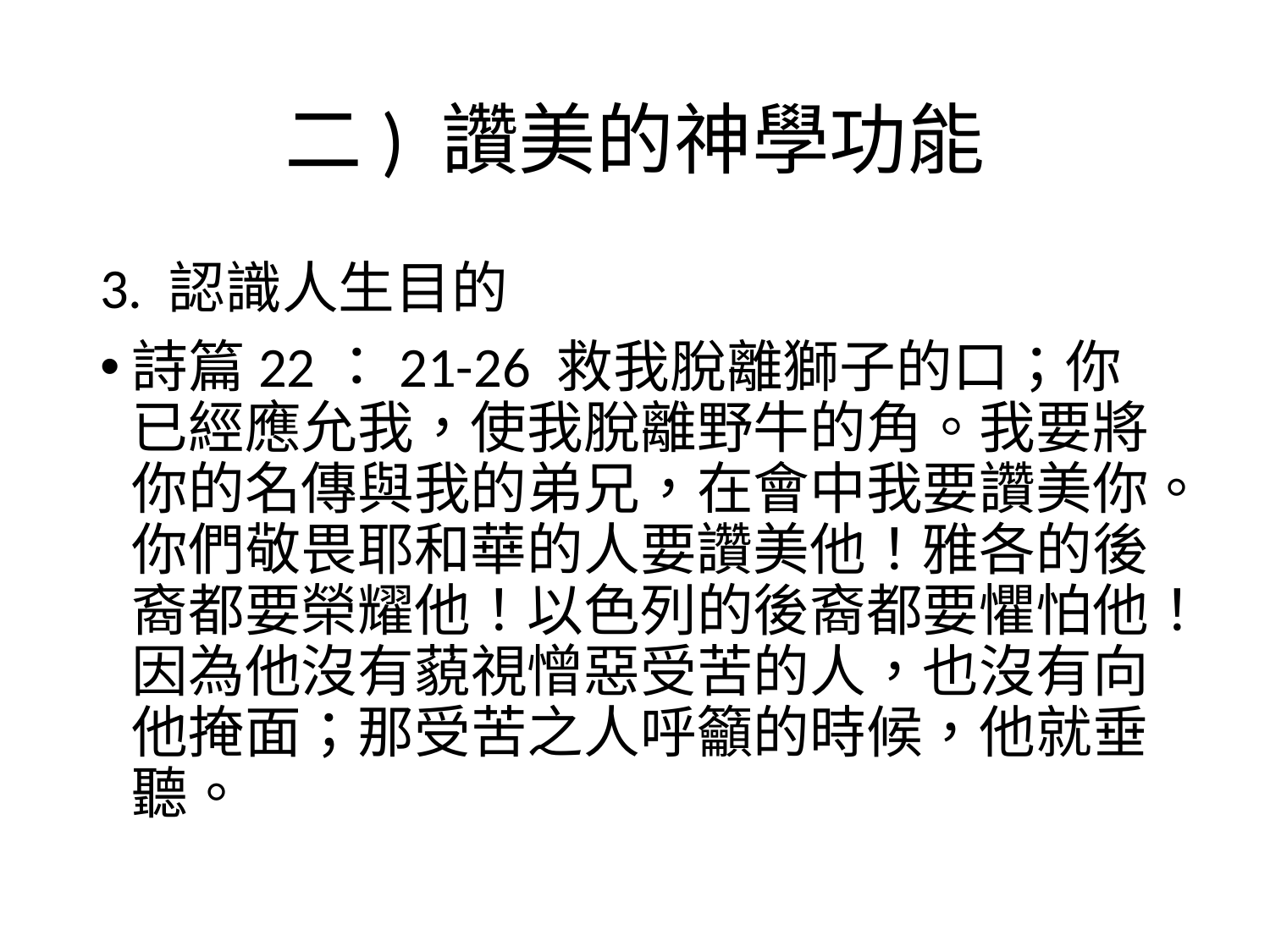

# 二) 讚美的神學功能
3. 認識人生目的
詩篇22：21-26 救我脫離獅子的口；你已經應允我，使我脫離野牛的角。我要將你的名傳與我的弟兄，在會中我要讚美你。你們敬畏耶和華的人要讚美他！雅各的後裔都要榮耀他！以色列的後裔都要懼怕他！因為他沒有藐視憎惡受苦的人，也沒有向他掩面；那受苦之人呼籲的時候，他就垂聽。